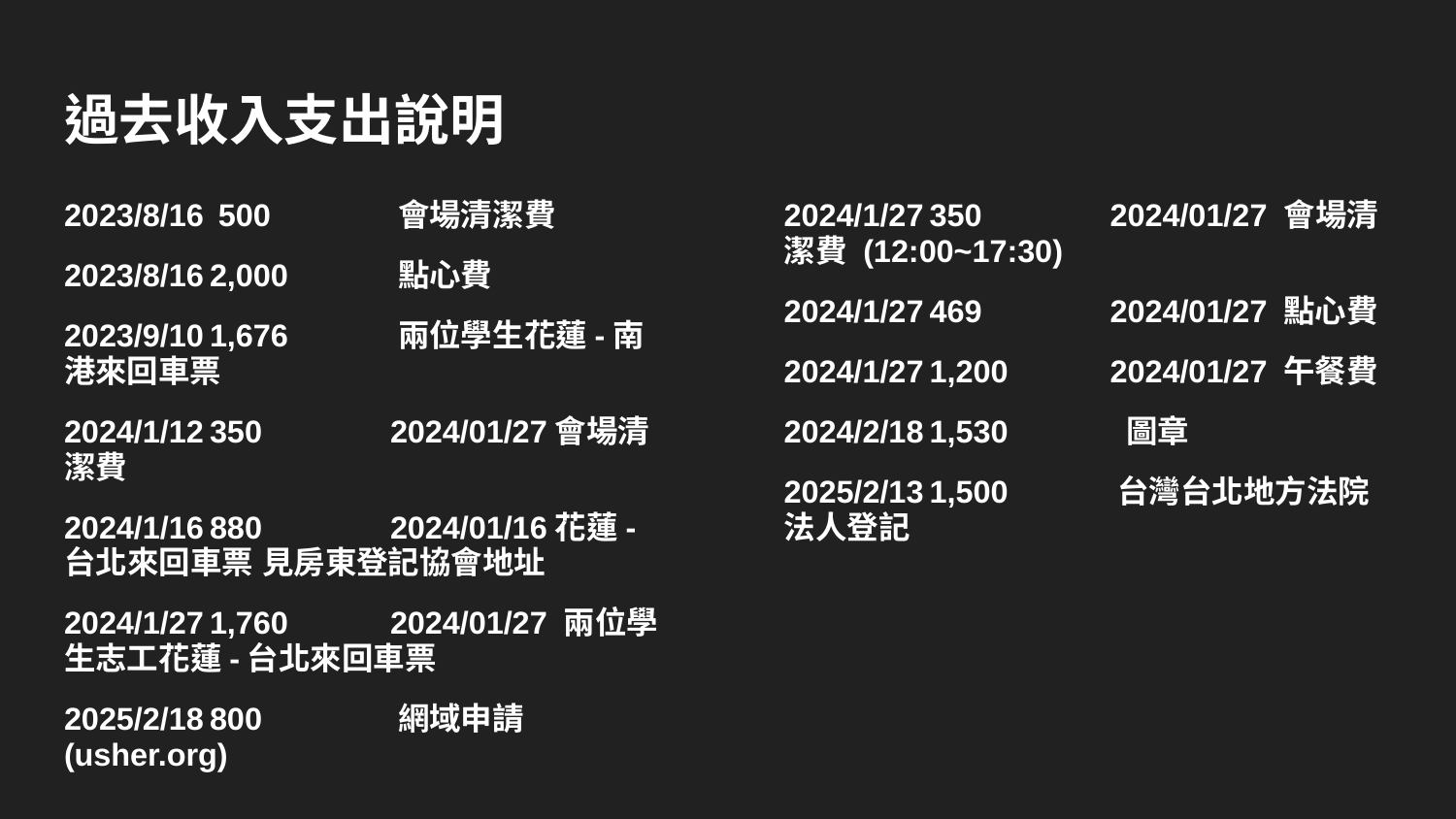

# 過去收入支出說明
2023/8/16	 500	    會場清潔費
2023/8/16	2,000	    點心費
2023/9/10	1,676	    兩位學生花蓮-南港來回車票
2024/1/12	350	    2024/01/27會場清潔費
2024/1/16	880	    2024/01/16花蓮-台北來回車票 見房東登記協會地址
2024/1/27	1,760	    2024/01/27 兩位學生志工花蓮-台北來回車票
2025/2/18	800	    網域申請 (usher.org)
2024/1/27	350	    2024/01/27 會場清潔費 (12:00~17:30)
2024/1/27	469	    2024/01/27 點心費
2024/1/27	1,200	    2024/01/27 午餐費
2024/2/18	1,530	     圖章
2025/2/13	1,500	    台灣台北地方法院法人登記